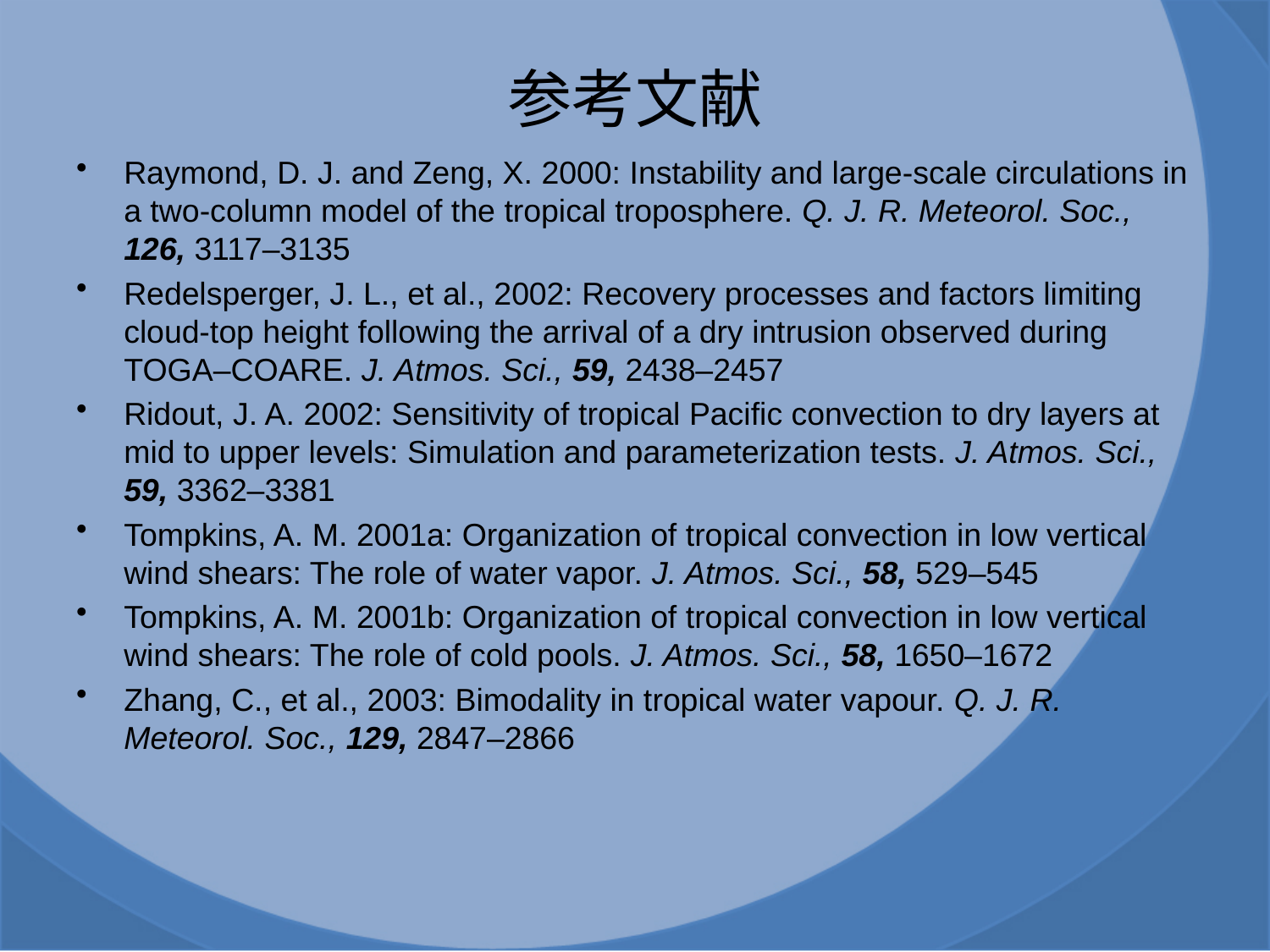

# 参考文献
Raymond, D. J. and Zeng, X. 2000: Instability and large-scale circulations in a two-column model of the tropical troposphere. Q. J. R. Meteorol. Soc., 126, 3117–3135
Redelsperger, J. L., et al., 2002: Recovery processes and factors limiting cloud-top height following the arrival of a dry intrusion observed during TOGA–COARE. J. Atmos. Sci., 59, 2438–2457
Ridout, J. A. 2002: Sensitivity of tropical Pacific convection to dry layers at mid to upper levels: Simulation and parameterization tests. J. Atmos. Sci., 59, 3362–3381
Tompkins, A. M. 2001a: Organization of tropical convection in low vertical wind shears: The role of water vapor. J. Atmos. Sci., 58, 529–545
Tompkins, A. M. 2001b: Organization of tropical convection in low vertical wind shears: The role of cold pools. J. Atmos. Sci., 58, 1650–1672
Zhang, C., et al., 2003: Bimodality in tropical water vapour. Q. J. R. Meteorol. Soc., 129, 2847–2866